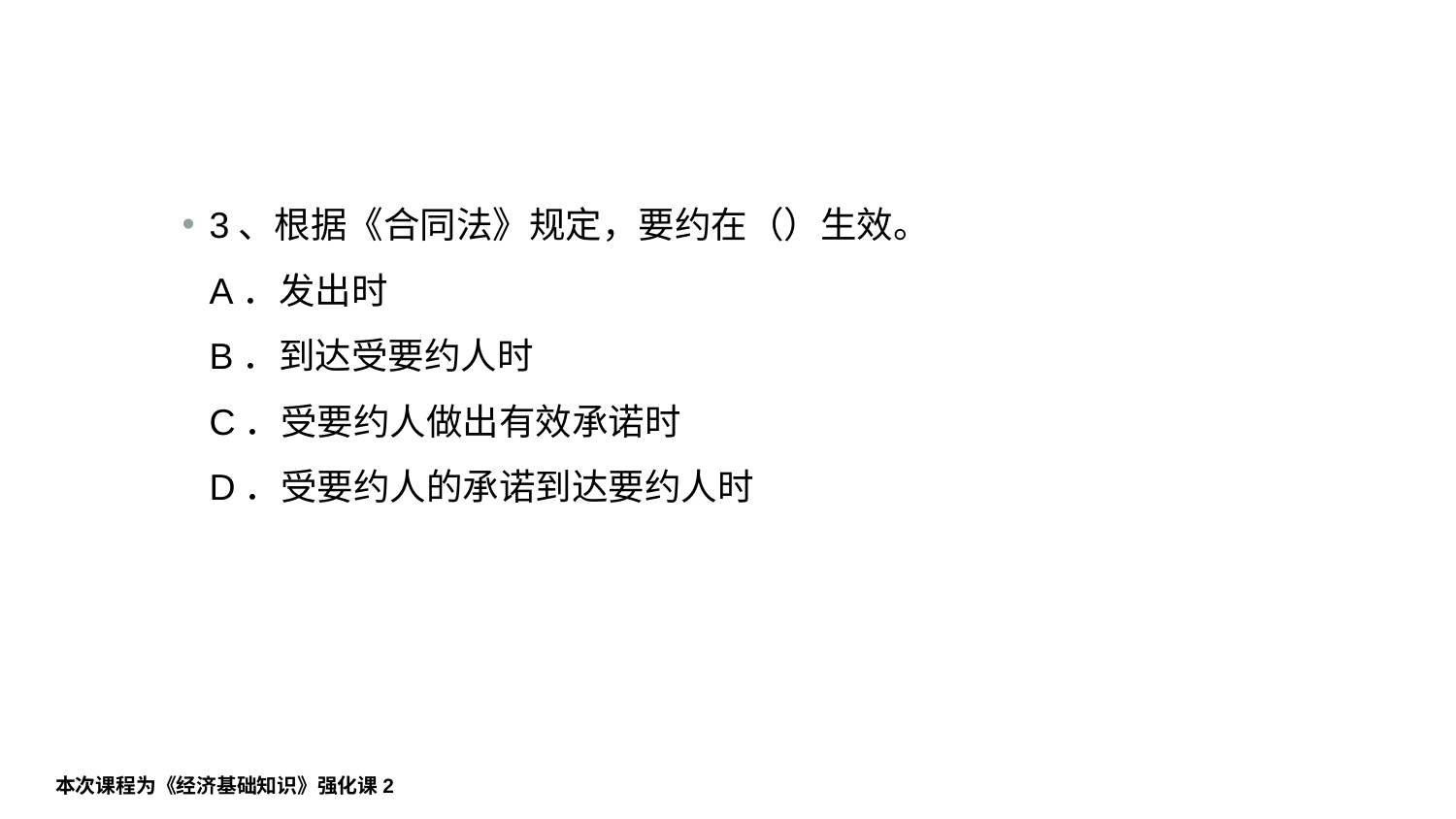

#
3、根据《合同法》规定，要约在（）生效。
A．发出时
B．到达受要约人时
C．受要约人做出有效承诺时
D．受要约人的承诺到达要约人时